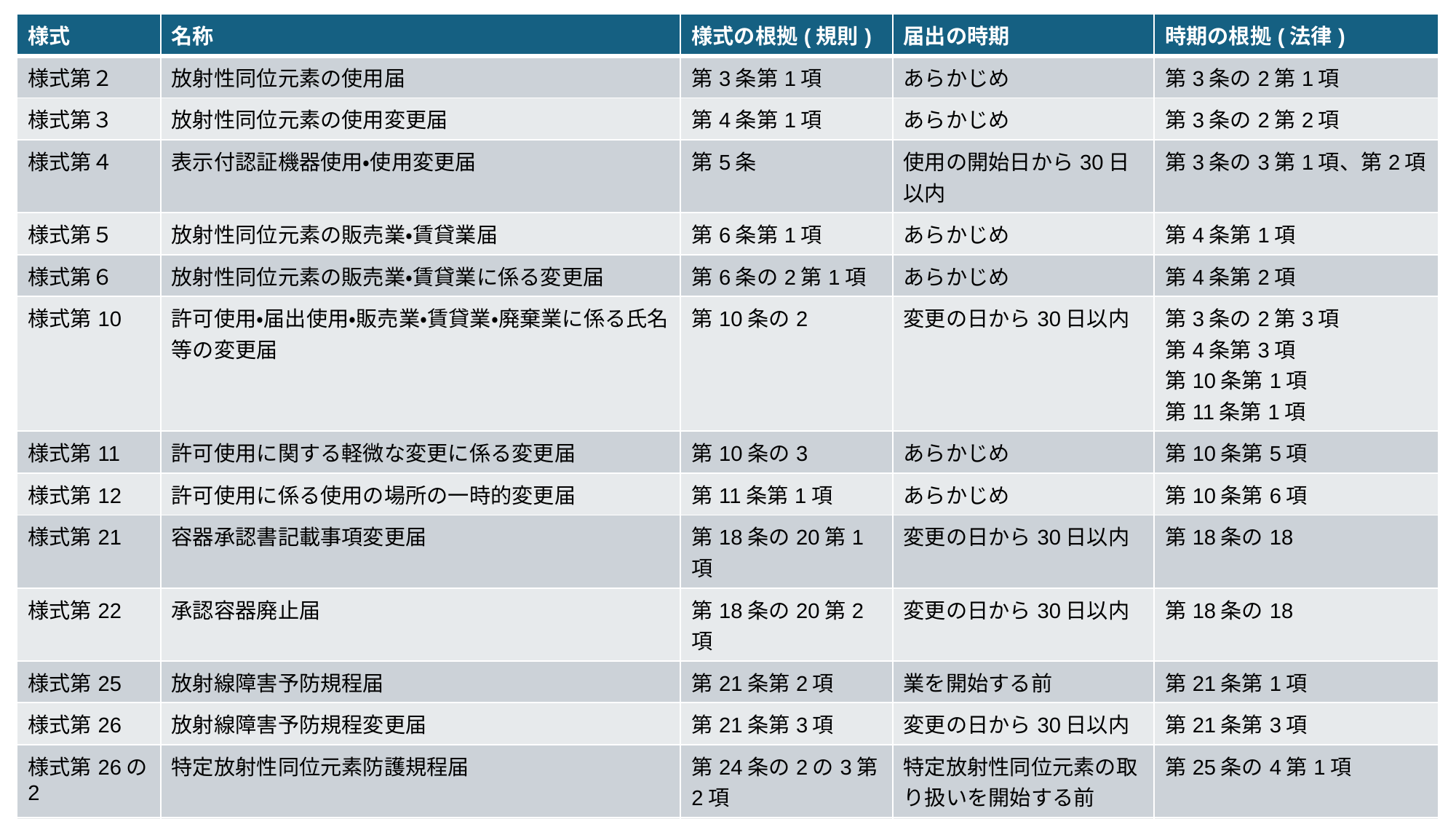

| 様式 | 名称 | 様式の根拠(規則) | 届出の時期 | 時期の根拠(法律) |
| --- | --- | --- | --- | --- |
| 様式第２ | 放射性同位元素の使用届 | 第3条第1項 | あらかじめ | 第3条の2第1項 |
| 様式第３ | 放射性同位元素の使用変更届 | 第4条第1項 | あらかじめ | 第3条の2第2項 |
| 様式第４ | 表示付認証機器使用・使用変更届 | 第5条 | 使用の開始日から30日以内 | 第3条の3第1項、第2項 |
| 様式第５ | 放射性同位元素の販売業・賃貸業届 | 第6条第1項 | あらかじめ | 第4条第1項 |
| 様式第６ | 放射性同位元素の販売業・賃貸業に係る変更届 | 第6条の2第1項 | あらかじめ | 第4条第2項 |
| 様式第10 | 許可使用・届出使用・販売業・賃貸業・廃棄業に係る氏名等の変更届 | 第10条の2 | 変更の日から30日以内 | 第3条の2第3項 第4条第3項 第10条第1項 第11条第1項 |
| 様式第11 | 許可使用に関する軽微な変更に係る変更届 | 第10条の3 | あらかじめ | 第10条第5項 |
| 様式第12 | 許可使用に係る使用の場所の一時的変更届 | 第11条第1項 | あらかじめ | 第10条第6項 |
| 様式第21 | 容器承認書記載事項変更届 | 第18条の20第1項 | 変更の日から30日以内 | 第18条の18 |
| 様式第22 | 承認容器廃止届 | 第18条の20第2項 | 変更の日から30日以内 | 第18条の18 |
| 様式第25 | 放射線障害予防規程届 | 第21条第2項 | 業を開始する前 | 第21条第1項 |
| 様式第26 | 放射線障害予防規程変更届 | 第21条第3項 | 変更の日から30日以内 | 第21条第3項 |
| 様式第26の2 | 特定放射性同位元素防護規程届 | 第24条の2の3第2項 | 特定放射性同位元素の取り扱いを開始する前 | 第25条の4第1項 |
| 様式第26の3 | 特定放射性同位元素防護規程変更届 | 第24条の2の3第3項 | 変更の日から30日以内 | 第25条の4第3項 |
| 様式第26の4 | 取決めの締結届 | 第24条の2の9 | 運搬が開始される前 | 第25条の6第2項 |